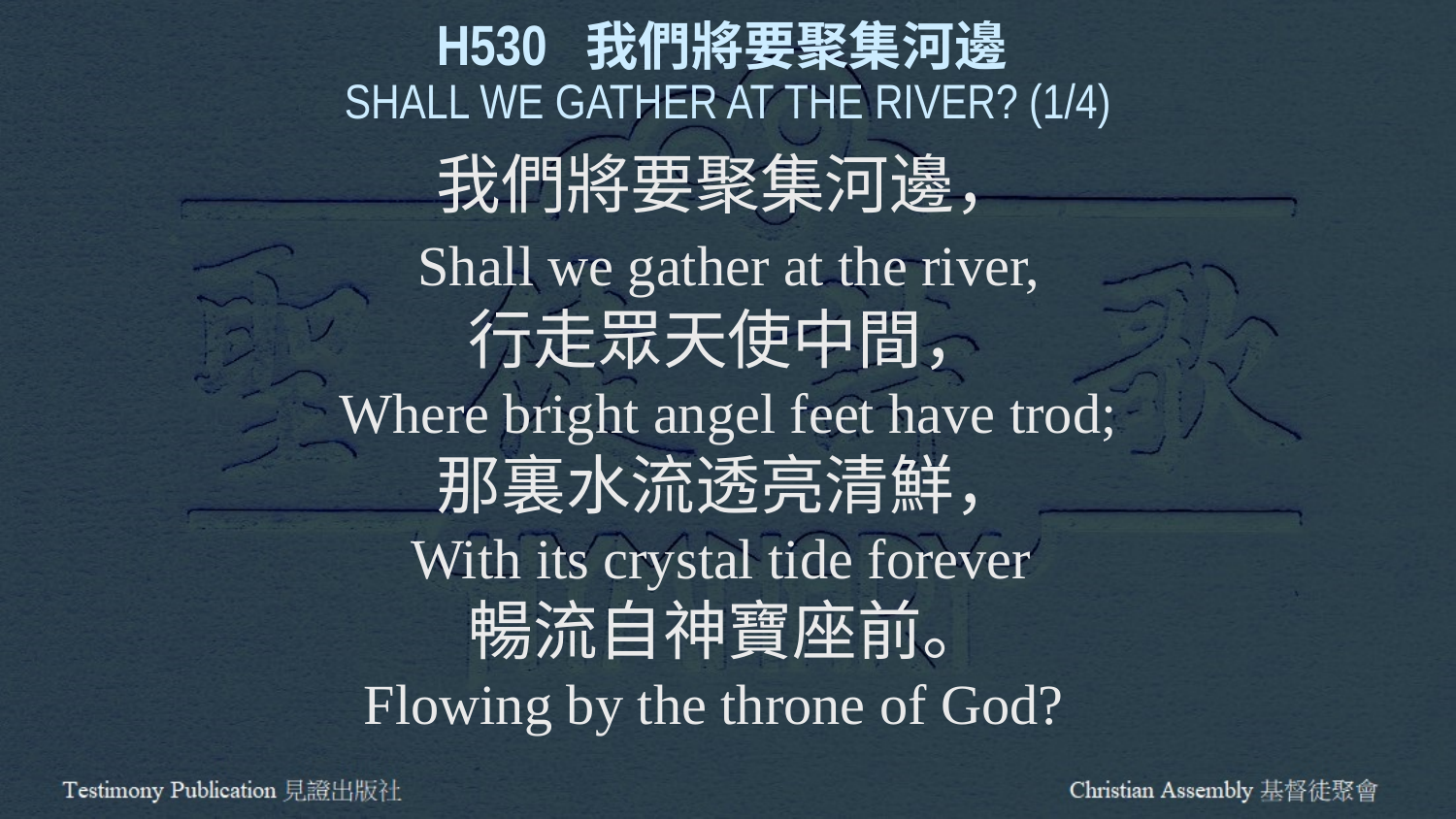

H530  我們將要聚集河邊
SHALL WE GATHER AT THE RIVER? (1/4)

我們將要聚集河邊，
 Shall we gather at the river,
行走眾天使中間，
Where bright angel feet have trod;
那裏水流透亮清鮮，
With its crystal tide forever
暢流自神寶座前。
Flowing by the throne of God?